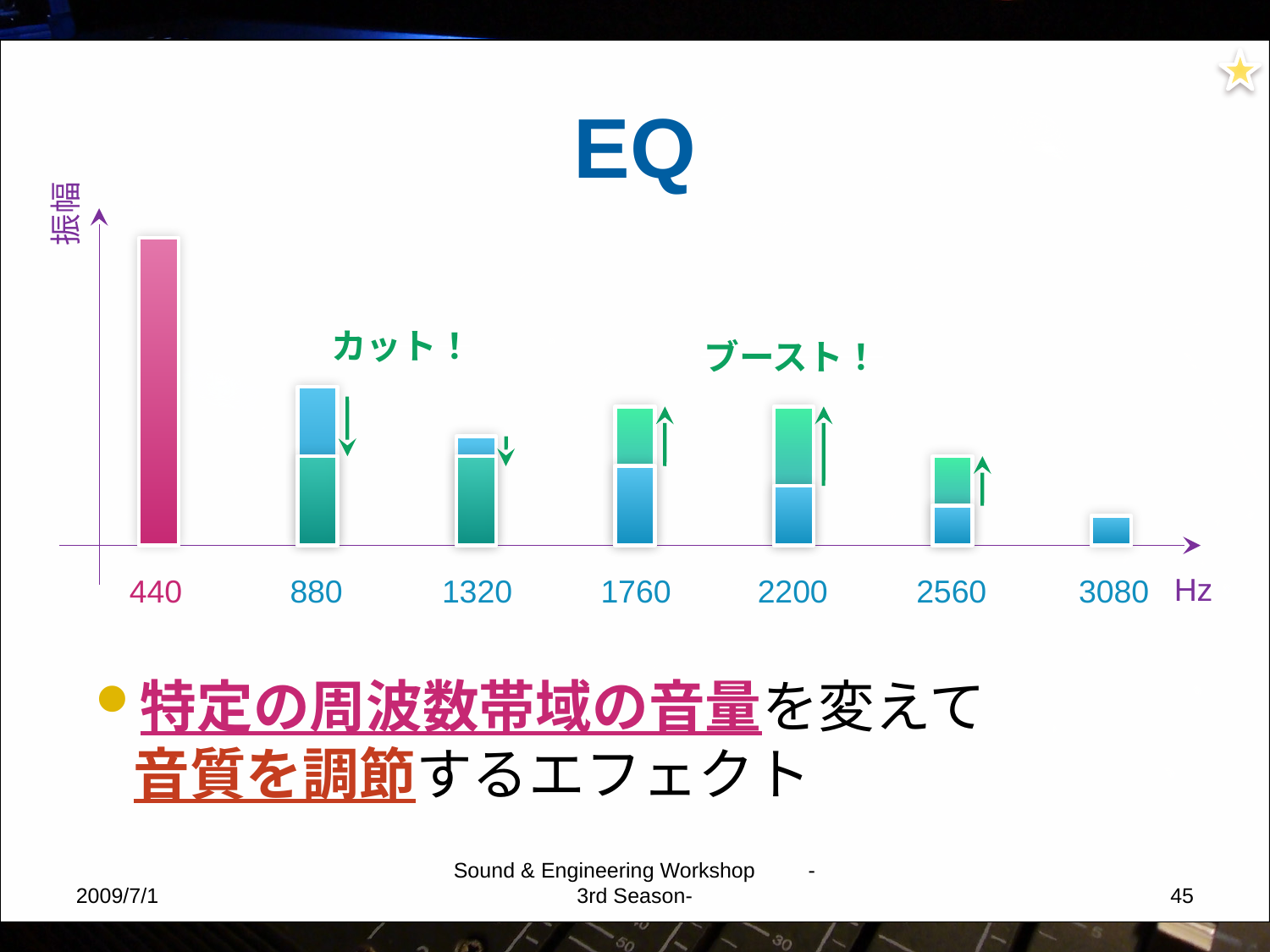

# EQ

振幅

カット！
ブースト！

Hz
440
880
1320
1760
2200
2560
3080
特定の周波数帯域の音量を変えて
音質を調節するエフェクト
2009/7/1
Sound & Engineering Workshop         -3rd Season-
45